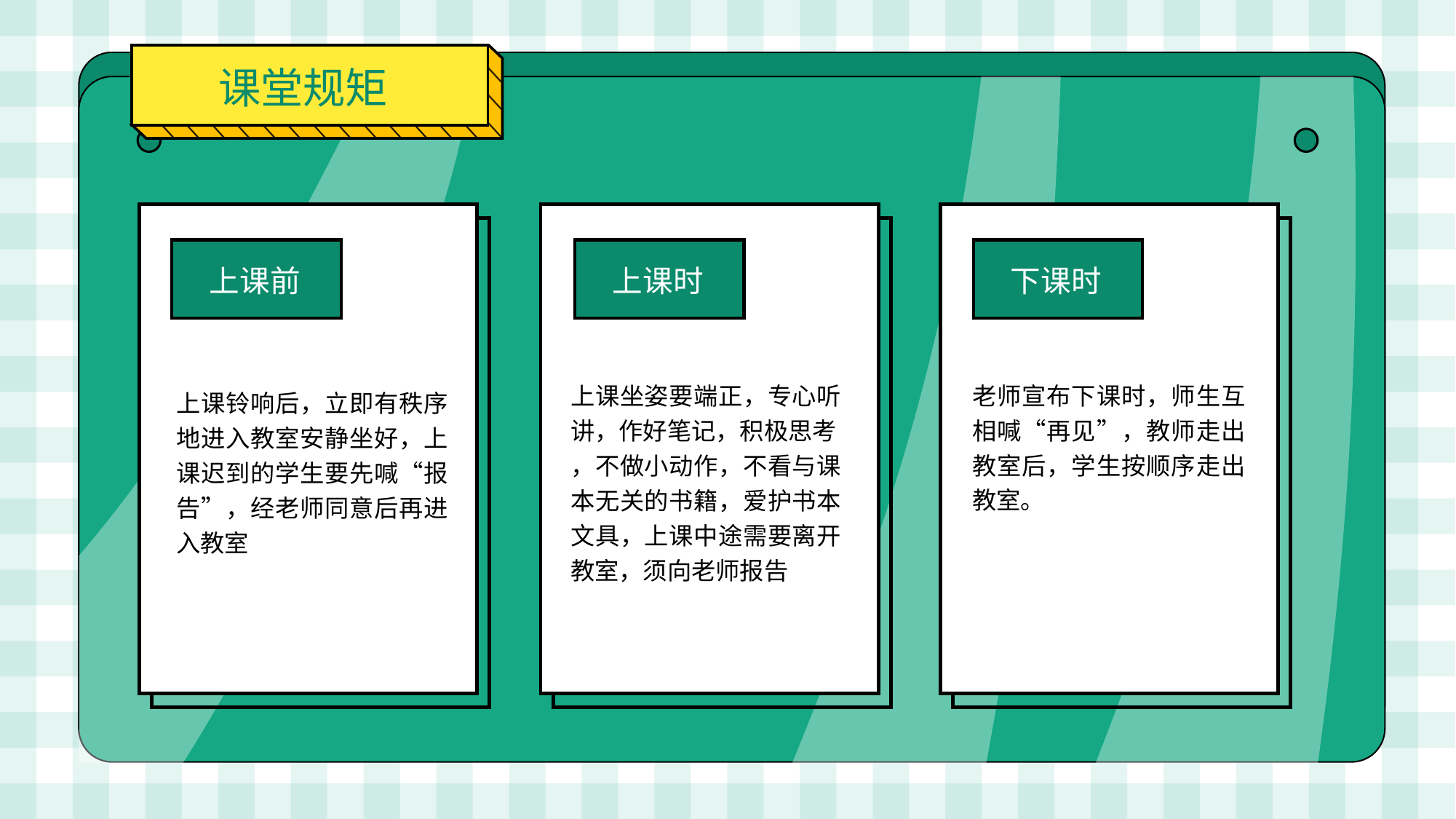

课堂规矩

上课前
上课时
下课时
老师宣布下课时，师生互相喊“再见”，教师走出教室后，学生按顺序走出教室。
上课坐姿要端正，专心听讲，作好笔记，积极思考
，不做小动作，不看与课本无关的书籍，爱护书本文具，上课中途需要离开教室，须向老师报告
上课铃响后，立即有秩序地进入教室安静坐好，上课迟到的学生要先喊“报告”，经老师同意后再进入教室